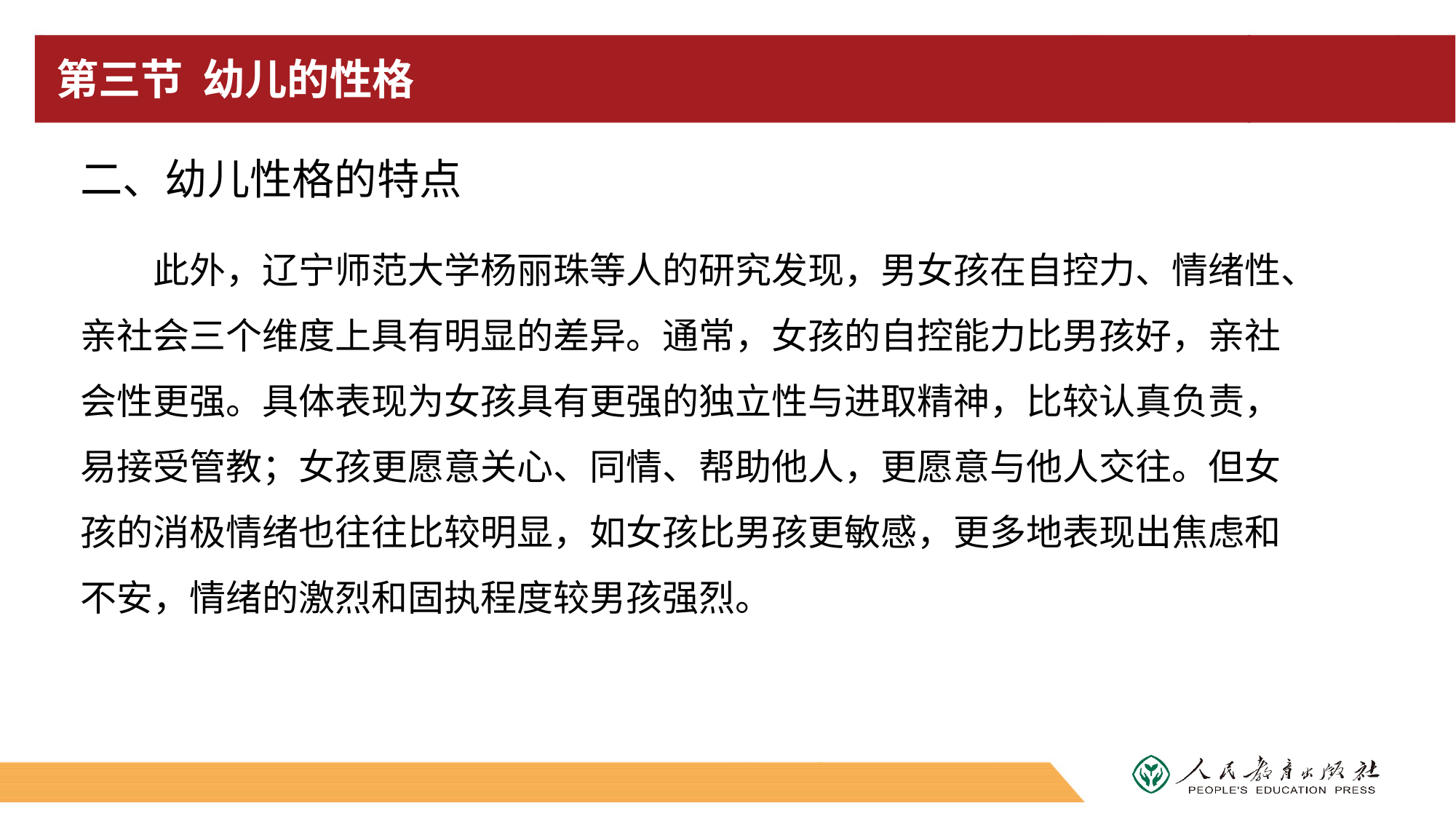

# 第三节  幼儿的性格
二、幼儿性格的特点
此外，辽宁师范大学杨丽珠等人的研究发现，男女孩在自控力、情绪性、亲社会三个维度上具有明显的差异。通常，女孩的自控能力比男孩好，亲社会性更强。具体表现为女孩具有更强的独立性与进取精神，比较认真负责，易接受管教；女孩更愿意关心、同情、帮助他人，更愿意与他人交往。但女孩的消极情绪也往往比较明显，如女孩比男孩更敏感，更多地表现出焦虑和不安，情绪的激烈和固执程度较男孩强烈。